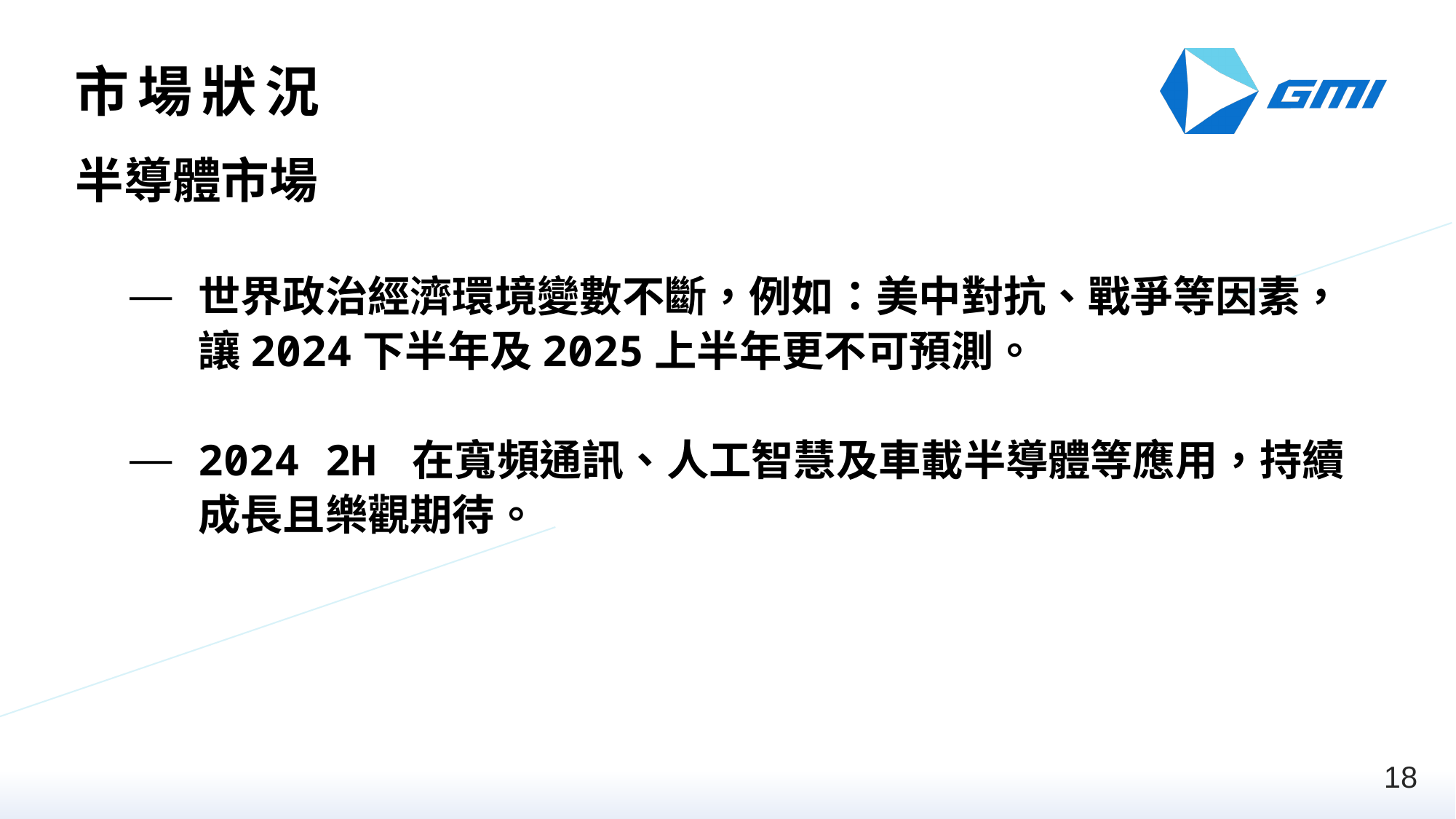

市場狀況
半導體市場

世界政治經濟環境變數不斷，例如：美中對抗、戰爭等因素，讓2024下半年及2025上半年更不可預測。

2024 2H 在寬頻通訊、人工智慧及車載半導體等應用，持續成長且樂觀期待。
18